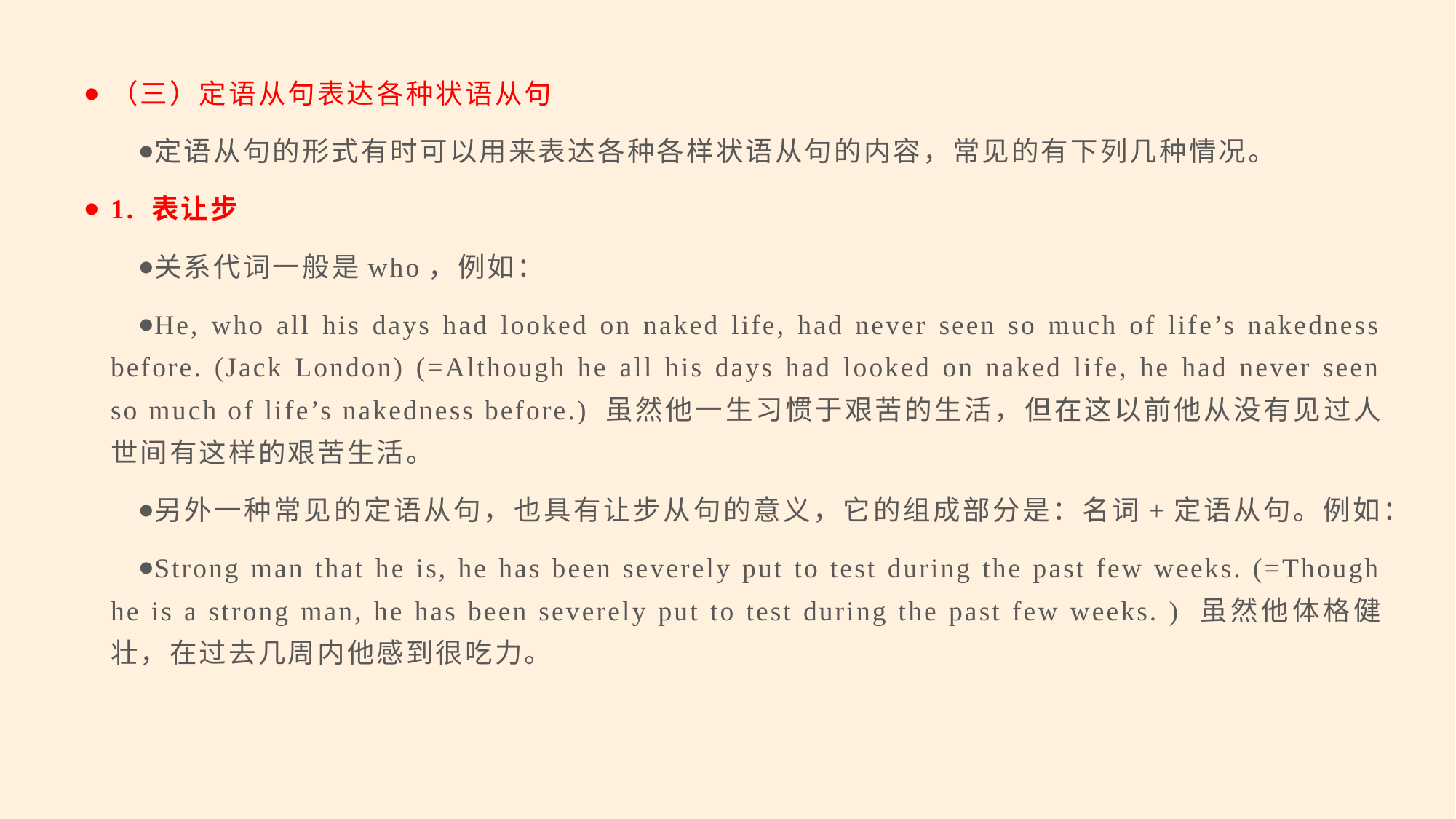

（三）定语从句表达各种状语从句
定语从句的形式有时可以用来表达各种各样状语从句的内容，常见的有下列几种情况。
1. 表让步
关系代词一般是who，例如：
He, who all his days had looked on naked life, had never seen so much of life’s nakedness before. (Jack London) (=Although he all his days had looked on naked life, he had never seen so much of life’s nakedness before.) 虽然他一生习惯于艰苦的生活，但在这以前他从没有见过人世间有这样的艰苦生活。
另外一种常见的定语从句，也具有让步从句的意义，它的组成部分是：名词+定语从句。例如：
Strong man that he is, he has been severely put to test during the past few weeks. (=Though he is a strong man, he has been severely put to test during the past few weeks. ) 虽然他体格健壮，在过去几周内他感到很吃力。